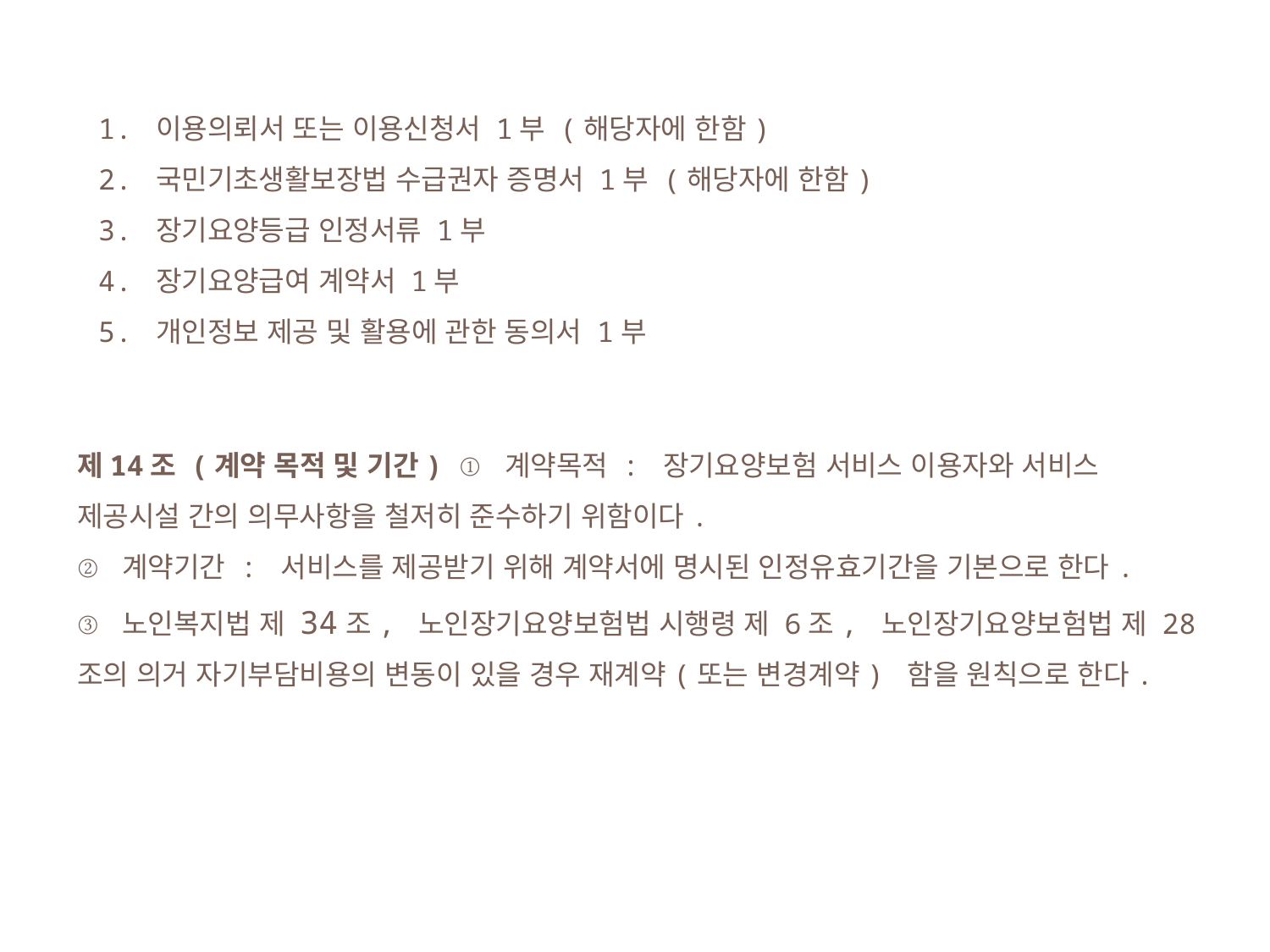

1. 이용의뢰서 또는 이용신청서 1부 (해당자에 한함)
2. 국민기초생활보장법 수급권자 증명서 1부 (해당자에 한함)
3. 장기요양등급 인정서류 1부
4. 장기요양급여 계약서 1부
5. 개인정보 제공 및 활용에 관한 동의서 1부
제14조 (계약 목적 및 기간) ① 계약목적 : 장기요양보험 서비스 이용자와 서비스 제공시설 간의 의무사항을 철저히 준수하기 위함이다.
② 계약기간 : 서비스를 제공받기 위해 계약서에 명시된 인정유효기간을 기본으로 한다.
③ 노인복지법 제 34조, 노인장기요양보험법 시행령 제 6조, 노인장기요양보험법 제 28조의 의거 자기부담비용의 변동이 있을 경우 재계약(또는 변경계약) 함을 원칙으로 한다.